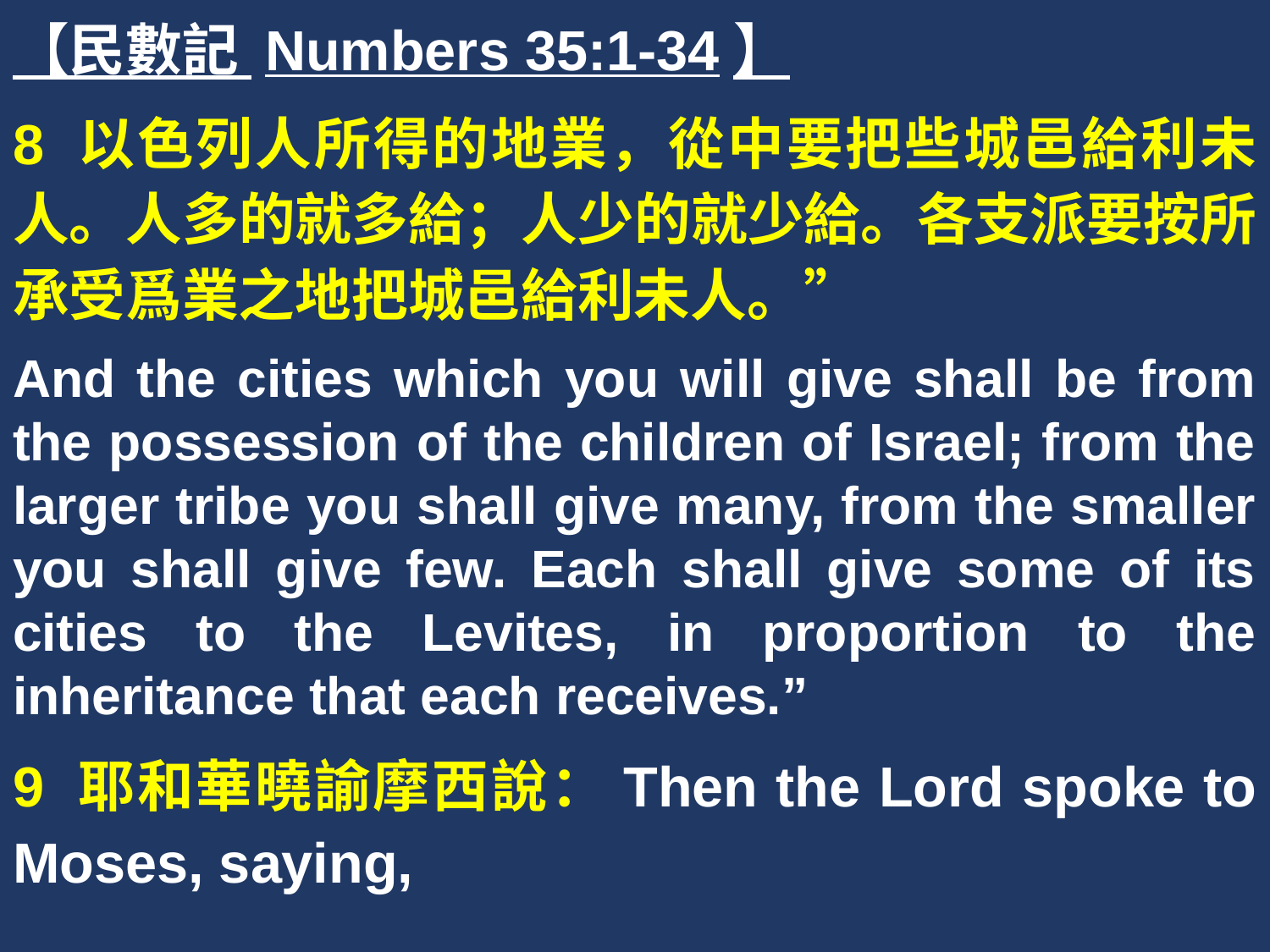

【民數記 Numbers 35:1-34】
8 以色列人所得的地業，從中要把些城邑給利未人。人多的就多給；人少的就少給。各支派要按所承受爲業之地把城邑給利未人。”
And the cities which you will give shall be from the possession of the children of Israel; from the larger tribe you shall give many, from the smaller you shall give few. Each shall give some of its cities to the Levites, in proportion to the inheritance that each receives.”
9 耶和華曉諭摩西說：Then the Lord spoke to Moses, saying,